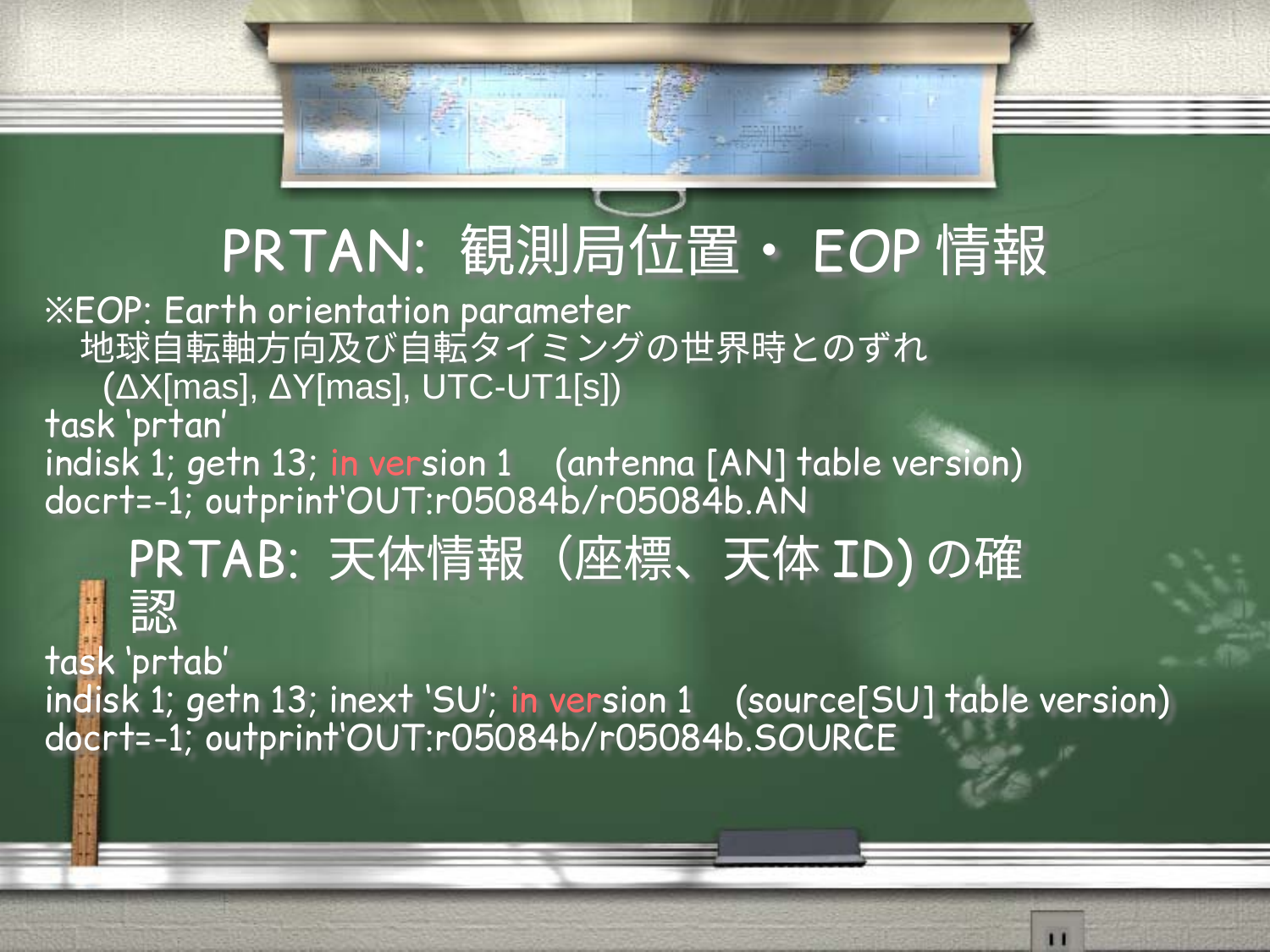

# PRTAN: 観測局位置・EOP情報
※EOP: Earth orientation parameter
　地球自転軸方向及び自転タイミングの世界時とのずれ
	 (ΔX[mas], ΔY[mas], UTC-UT1[s])
task ‘prtan’
indisk 1; getn 13; in version 1    (antenna [AN] table version)
docrt=-1; outprint‘OUT:r05084b/r05084b.AN
PRTAB: 天体情報（座標、天体ID)の確認
task ‘prtab’
indisk 1; getn 13; inext ‘SU’; in version 1    (source[SU] table version)
docrt=-1; outprint‘OUT:r05084b/r05084b.SOURCE